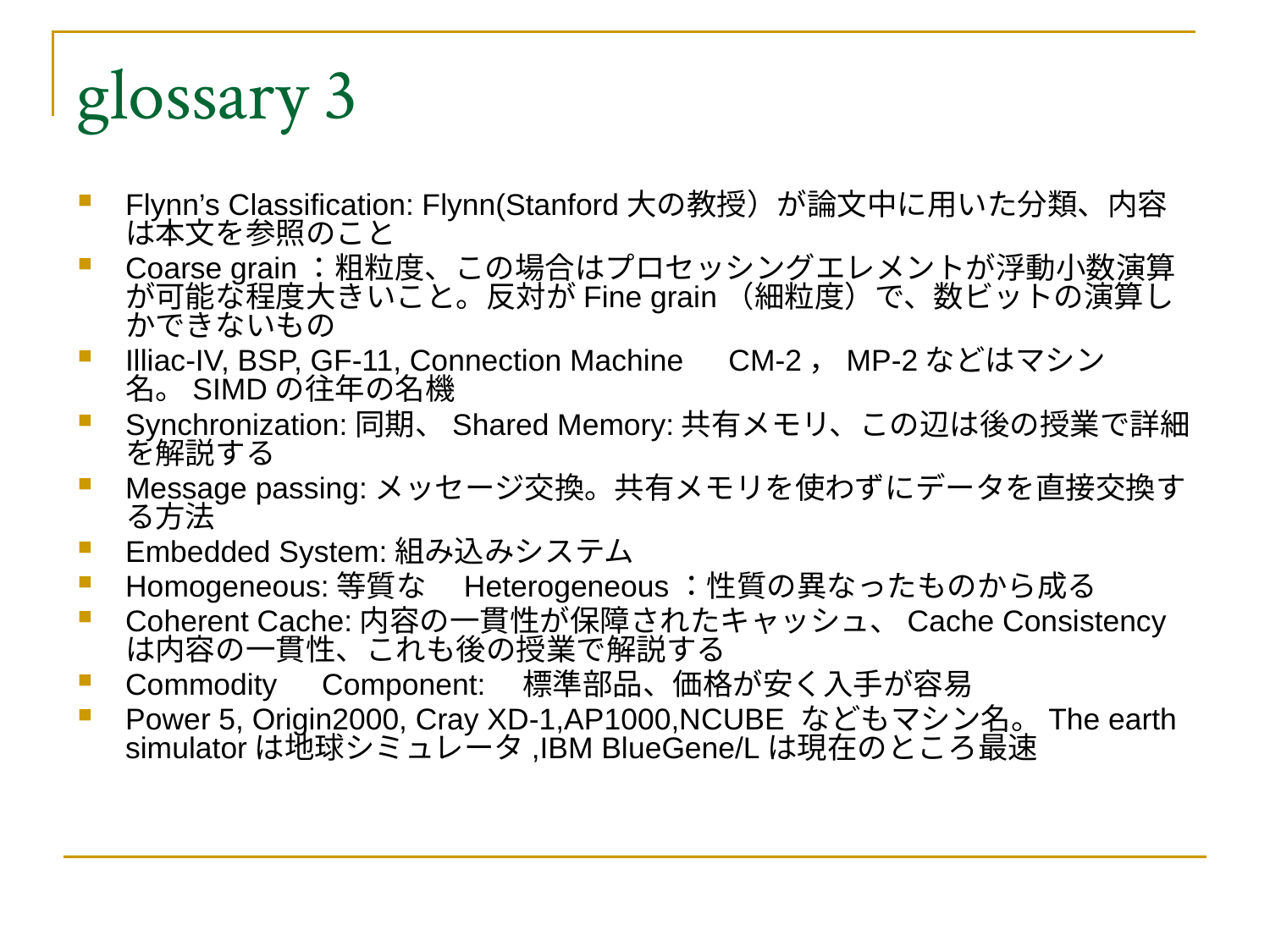

# glossary 3
Flynn’s Classification: Flynn(Stanford大の教授）が論文中に用いた分類、内容は本文を参照のこと
Coarse grain：粗粒度、この場合はプロセッシングエレメントが浮動小数演算が可能な程度大きいこと。反対がFine grain（細粒度）で、数ビットの演算しかできないもの
Illiac-IV, BSP, GF-11, Connection Machine　CM-2，MP-2などはマシン名。SIMDの往年の名機
Synchronization:同期、Shared Memory:共有メモリ、この辺は後の授業で詳細を解説する
Message passing:メッセージ交換。共有メモリを使わずにデータを直接交換する方法
Embedded System:組み込みシステム
Homogeneous:等質な　Heterogeneous：性質の異なったものから成る
Coherent Cache:内容の一貫性が保障されたキャッシュ、Cache Consistencyは内容の一貫性、これも後の授業で解説する
Commodity　Component:　標準部品、価格が安く入手が容易
Power 5, Origin2000, Cray XD-1,AP1000,NCUBE などもマシン名。The earth simulatorは地球シミュレータ,IBM BlueGene/Lは現在のところ最速